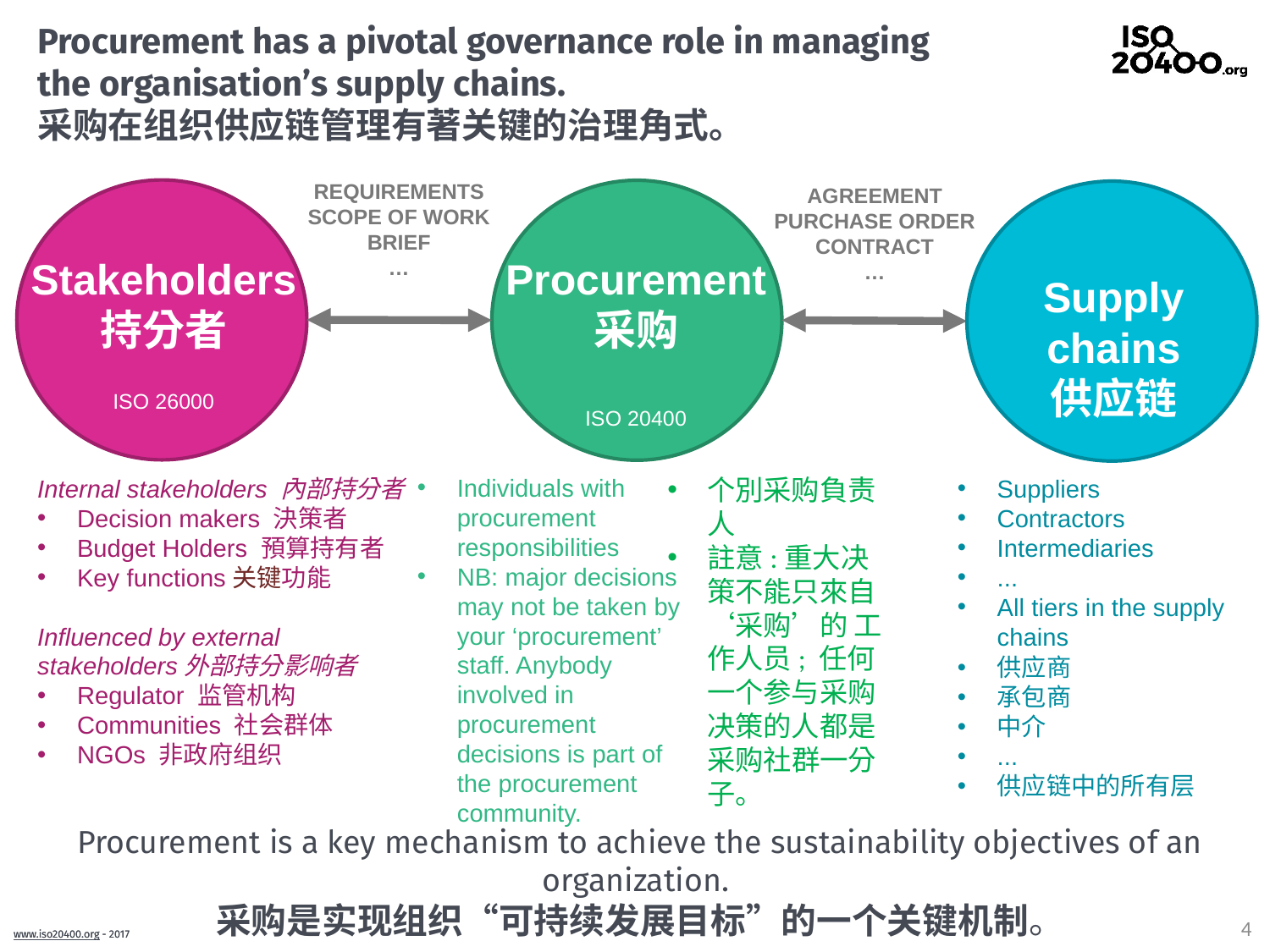

# Procurement has a pivotal governance role in managing the organisation’s supply chains. 采购在组织供应链管理有著关键的治理角式。
REQUIREMENTS
SCOPE OF WORK
BRIEF
…
AGREEMENT
PURCHASE ORDER
CONTRACT
…

Supply
chains
供应链
Stakeholders
持分者

ISO 26000
Procurement
采购
ISO 20400
Individuals with procurement responsibilities
NB: major decisions may not be taken by your ‘procurement’ staff. Anybody involved in procurement decisions is part of the procurement community.
个別采购負责人
註意:重大决策不能只來自 ‘采购’的 工作人员; 任何一个参与采购决策的人都是采购社群一分子。
Internal stakeholders 內部持分者
Decision makers 決策者
Budget Holders 預算持有者
Key functions关键功能

Influenced by external stakeholders外部持分影响者
Regulator 监管机构
Communities 社会群体
NGOs 非政府组织
Suppliers
Contractors
Intermediaries
...
All tiers in the supply chains
供应商
承包商
中介
...
供应链中的所有层
Procurement is a key mechanism to achieve the sustainability objectives of an organization.
采购是实现组织“可持续发展目标”的一个关键机制。
4